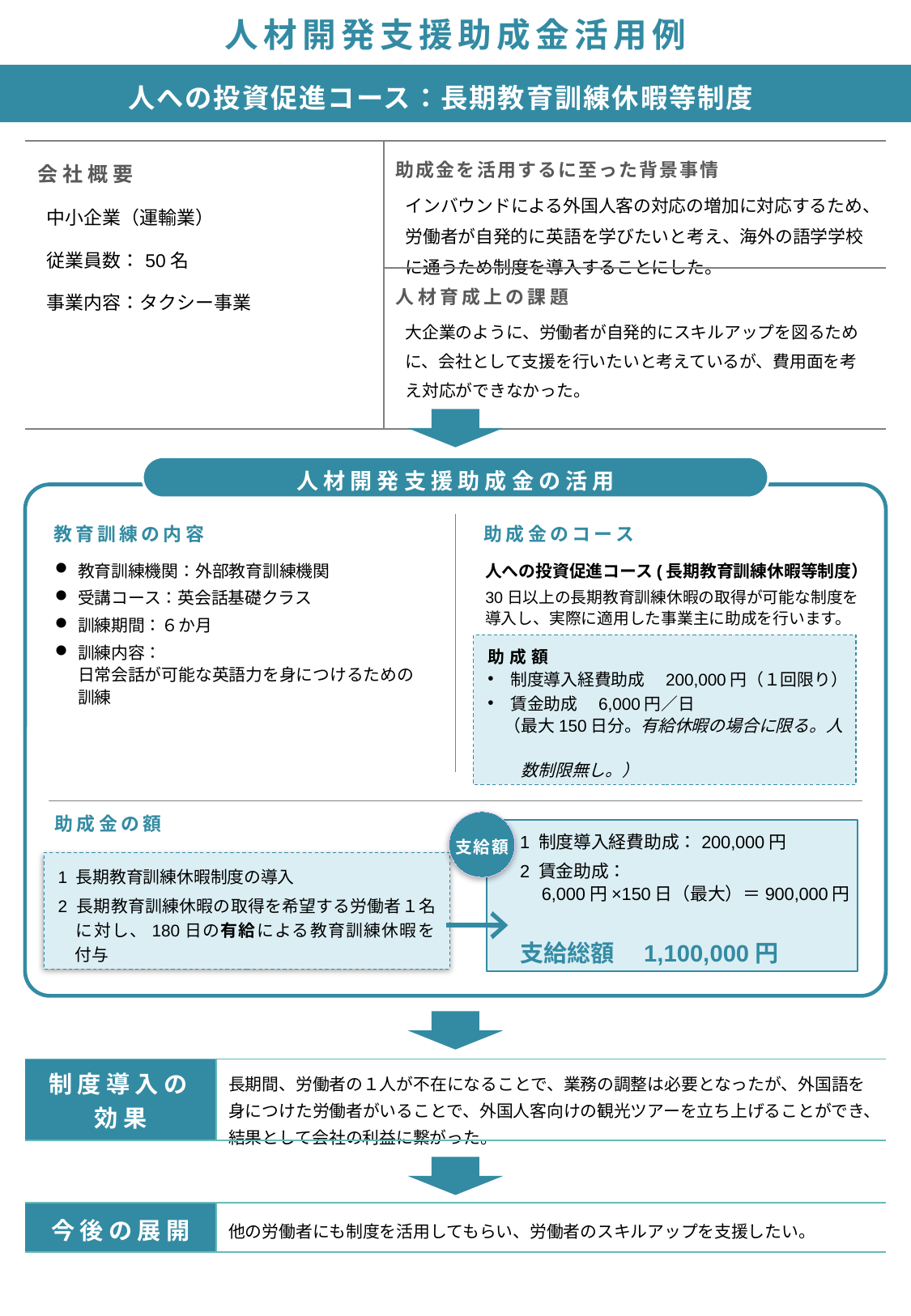

人材開発支援助成金活用例
人への投資促進コース：長期教育訓練休暇等制度
| 会社概要 中小企業（運輸業） 従業員数：50名 事業内容：タクシー事業 | 助成金を活用するに至った背景事情 インバウンドによる外国人客の対応の増加に対応するため、労働者が自発的に英語を学びたいと考え、海外の語学学校に通うため制度を導入することにした。 |
| --- | --- |
|  | 人材育成上の課題 大企業のように、労働者が自発的にスキルアップを図るために、会社として支援を行いたいと考えているが、費用面を考え対応ができなかった。 |

人材開発支援助成金の活用
プロジェクトマネージャ試験対策講座受講料等
教育訓練の内容
助成金のコース
教育訓練機関：外部教育訓練機関
受講コース：英会話基礎クラス
訓練期間：６か月
訓練内容：
日常会話が可能な英語力を身につけるための
訓練
人への投資促進コース(長期教育訓練休暇等制度）
30日以上の長期教育訓練休暇の取得が可能な制度を導入し、実際に適用した事業主に助成を行います。
助成額
制度導入経費助成　200,000円（１回限り）
賃金助成　6,000円／日
　（最大150日分。有給休暇の場合に限る。人
　　数制限無し。）
助成金の額
支給額
1 制度導入経費助成：200,000円
2 賃金助成：
　6,000円×150日（最大）＝900,000円

支給総額　1,100,000円
1 長期教育訓練休暇制度の導入
2 長期教育訓練休暇の取得を希望する労働者１名
　に対し、180日の有給による教育訓練休暇を
　付与

| 制度導入の効果 | 長期間、労働者の１人が不在になることで、業務の調整は必要となったが、外国語を身につけた労働者がいることで、外国人客向けの観光ツアーを立ち上げることができ、結果として会社の利益に繋がった。 |
| --- | --- |

| 今後の展開 | 他の労働者にも制度を活用してもらい、労働者のスキルアップを支援したい。 |
| --- | --- |